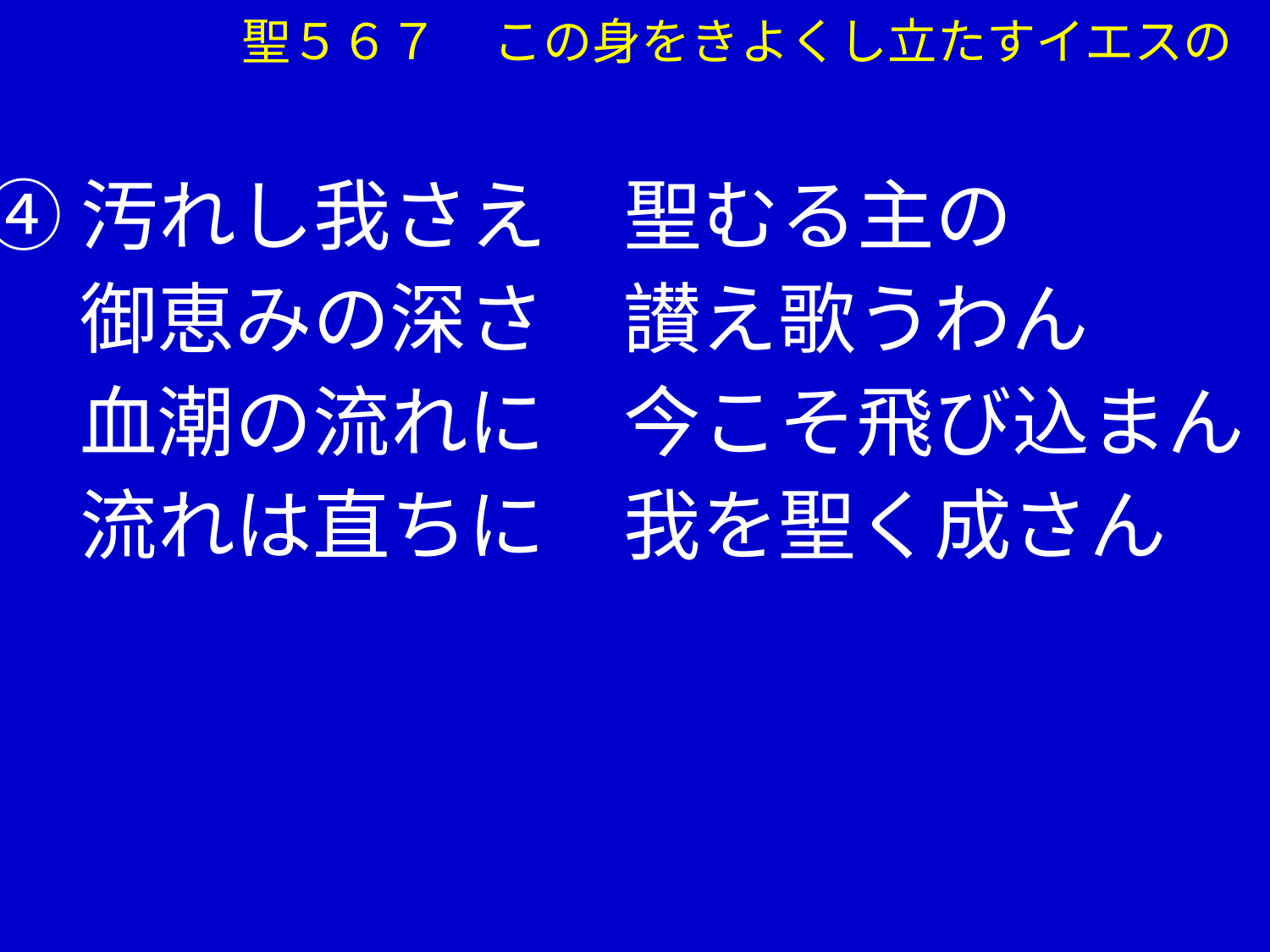

聖５６７     この身をきよくし立たすイエスの
④汚れし我さえ　聖むる主の
　 御恵みの深さ　讃え歌うわん
　 血潮の流れに　今こそ飛び込まん
　 流れは直ちに　我を聖く成さん